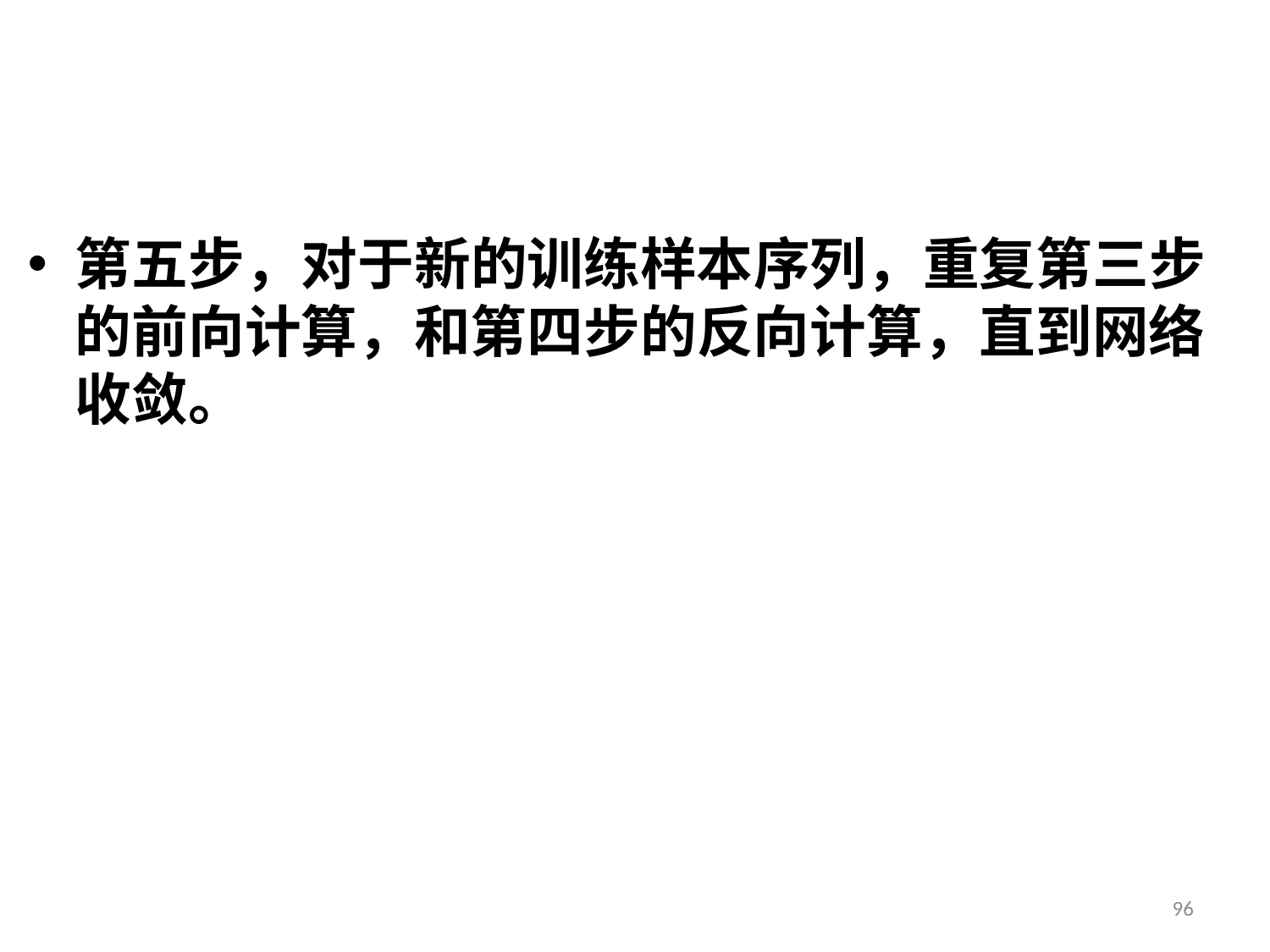

第五步，对于新的训练样本序列，重复第三步的前向计算，和第四步的反向计算，直到网络收敛。
96